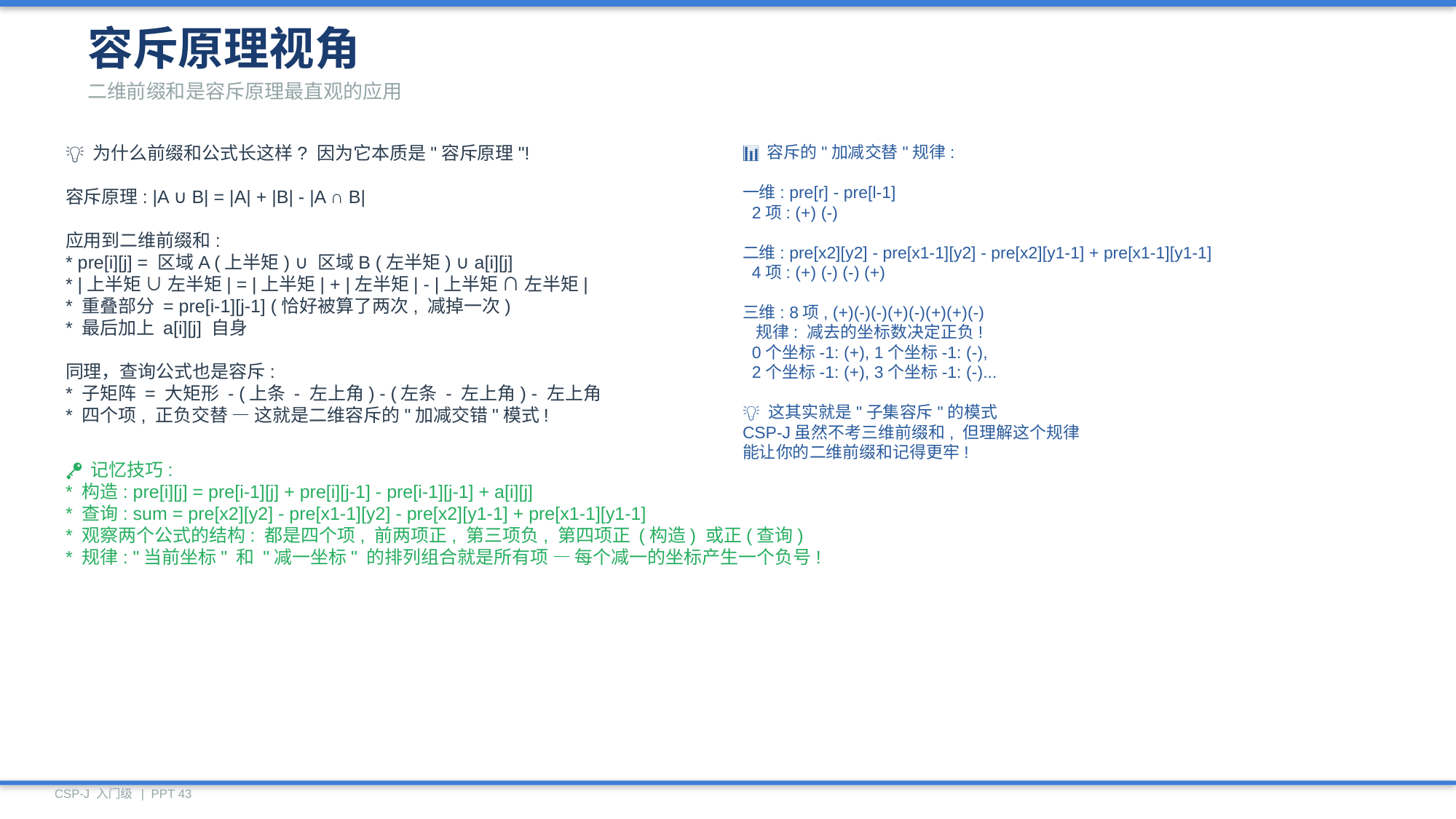

容斥原理视角
二维前缀和是容斥原理最直观的应用
💡 为什么前缀和公式长这样? 因为它本质是"容斥原理"!
容斥原理: |A ∪ B| = |A| + |B| - |A ∩ B|
应用到二维前缀和:
* pre[i][j] = 区域A (上半矩) ∪ 区域B (左半矩) ∪ a[i][j]
* |上半矩 ∪ 左半矩| = |上半矩| + |左半矩| - |上半矩 ∩ 左半矩|
* 重叠部分 = pre[i-1][j-1] (恰好被算了两次, 减掉一次)
* 最后加上 a[i][j] 自身
同理，查询公式也是容斥:
* 子矩阵 = 大矩形 - (上条 - 左上角) - (左条 - 左上角) - 左上角
* 四个项, 正负交替 — 这就是二维容斥的"加减交错"模式!
📊 容斥的"加减交替"规律:
一维: pre[r] - pre[l-1]
  2项: (+) (-)
二维: pre[x2][y2] - pre[x1-1][y2] - pre[x2][y1-1] + pre[x1-1][y1-1]
  4项: (+) (-) (-) (+)
三维: 8项, (+)(-)(-)(+)(-)(+)(+)(-)
  规律: 减去的坐标数决定正负!
  0个坐标-1: (+), 1个坐标-1: (-),
  2个坐标-1: (+), 3个坐标-1: (-)...
💡 这其实就是"子集容斥"的模式
CSP-J虽然不考三维前缀和, 但理解这个规律
能让你的二维前缀和记得更牢!
🔑 记忆技巧:
* 构造: pre[i][j] = pre[i-1][j] + pre[i][j-1] - pre[i-1][j-1] + a[i][j]
* 查询: sum = pre[x2][y2] - pre[x1-1][y2] - pre[x2][y1-1] + pre[x1-1][y1-1]
* 观察两个公式的结构: 都是四个项, 前两项正, 第三项负, 第四项正 (构造) 或正(查询)
* 规律: "当前坐标" 和 "减一坐标" 的排列组合就是所有项 — 每个减一的坐标产生一个负号!

CSP-J 入门级  |  PPT 43